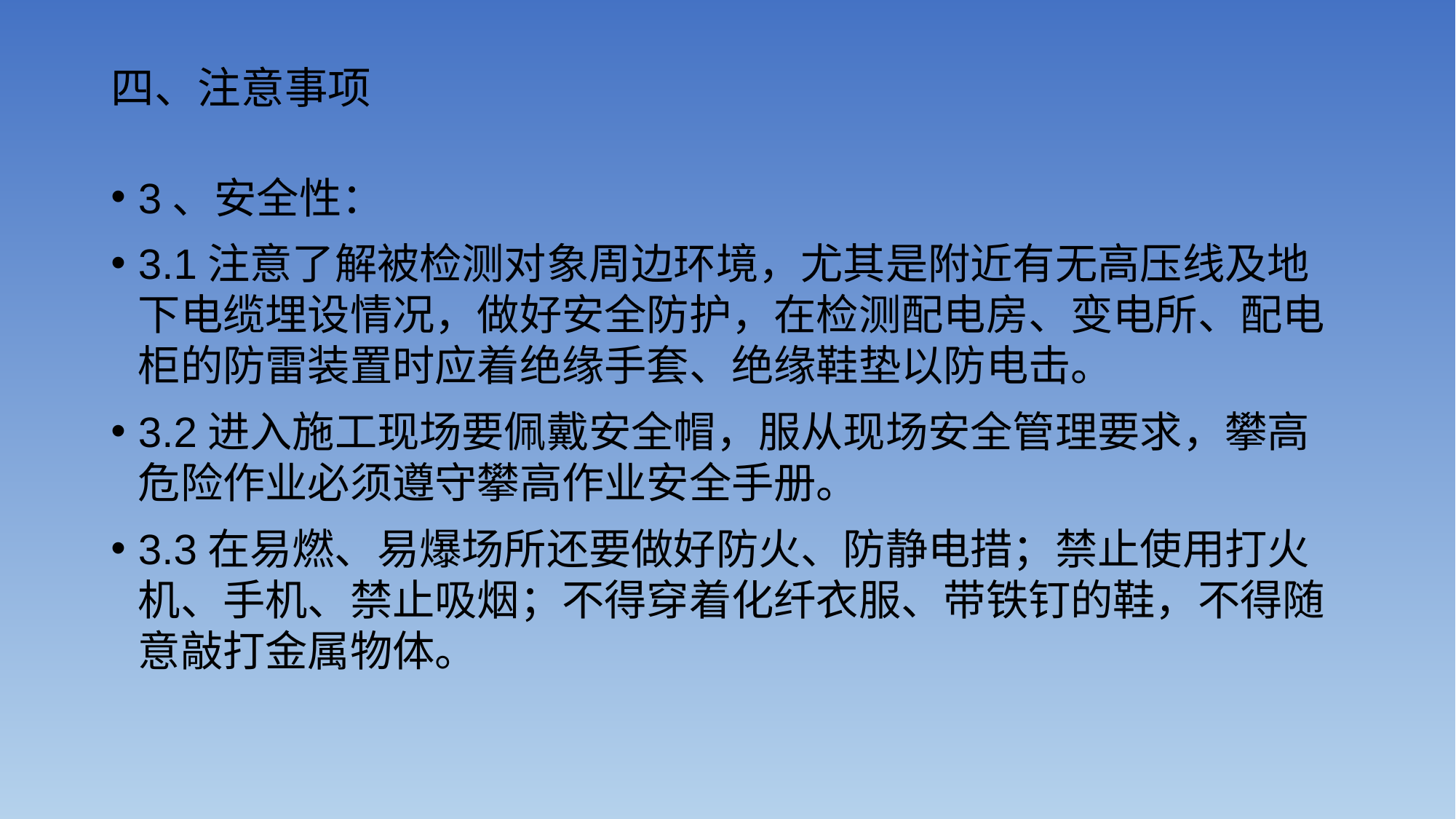

# 四、注意事项
3、安全性：
3.1注意了解被检测对象周边环境，尤其是附近有无高压线及地下电缆埋设情况，做好安全防护，在检测配电房、变电所、配电柜的防雷装置时应着绝缘手套、绝缘鞋垫以防电击。
3.2进入施工现场要佩戴安全帽，服从现场安全管理要求，攀高危险作业必须遵守攀高作业安全手册。
3.3在易燃、易爆场所还要做好防火、防静电措；禁止使用打火机、手机、禁止吸烟；不得穿着化纤衣服、带铁钉的鞋，不得随意敲打金属物体。